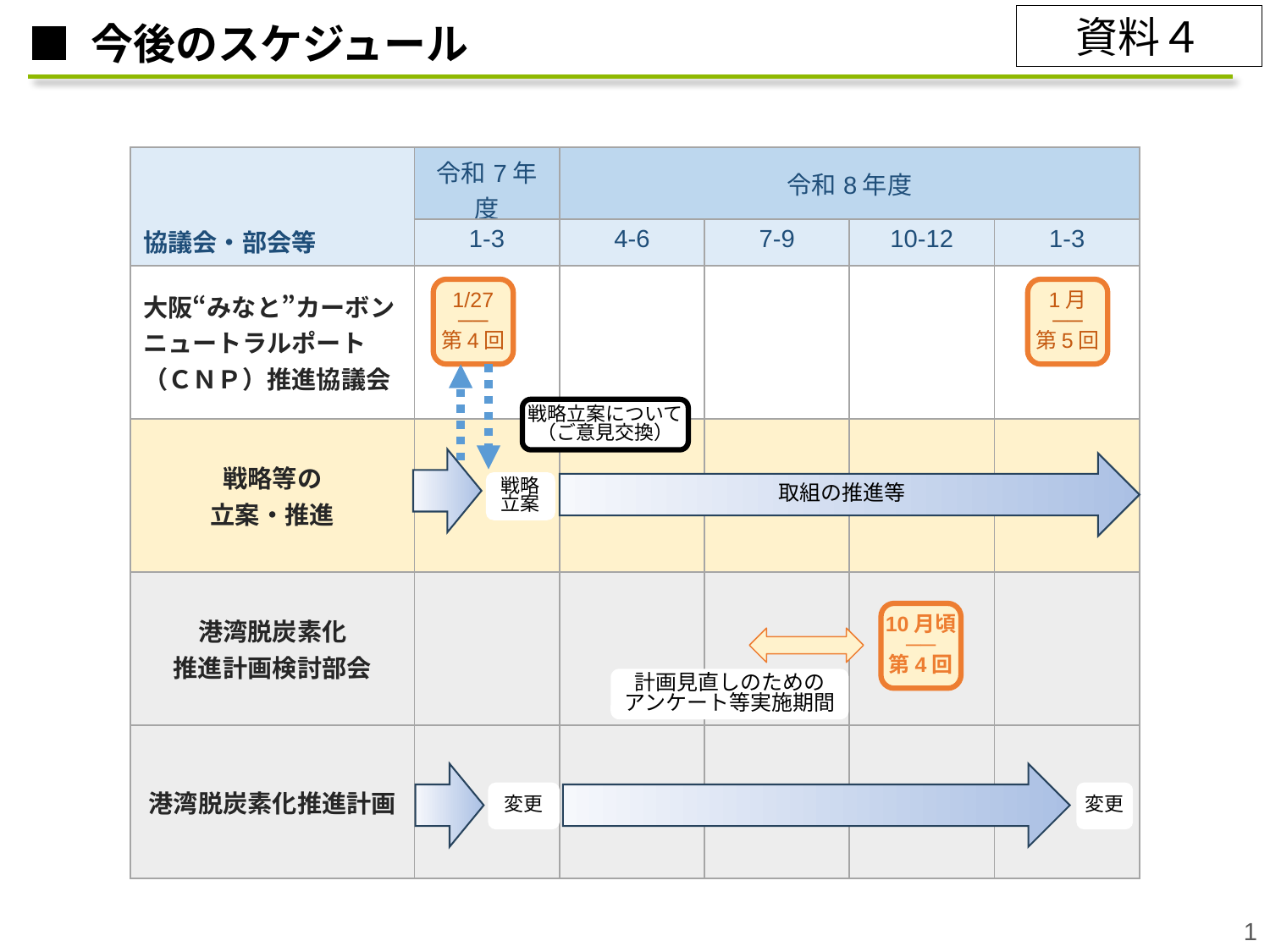

資料４
■ 今後のスケジュール
| 協議会・部会等 | 令和7年度 | 令和8年度 |  |  |  |
| --- | --- | --- | --- | --- | --- |
|  | 1-3 | 4-6 | 7-9 | 10-12 | 1-3 |
| 大阪“みなと”カーボンニュートラルポート（ＣＮＰ）推進協議会 |  |  |  |  |  |
| 戦略等の 立案・推進 |  |  |  |  |  |
| 港湾脱炭素化 推進計画検討部会 |  |  |  |  |  |
| 港湾脱炭素化推進計画 |  |  |  |  |  |
1/27
──
第4回
1月
──
第5回
戦略立案について
（ご意見交換）

取組の推進等
戦略
立案
10月頃
──
第4回

計画見直しのための
アンケート等実施期間

変更
変更